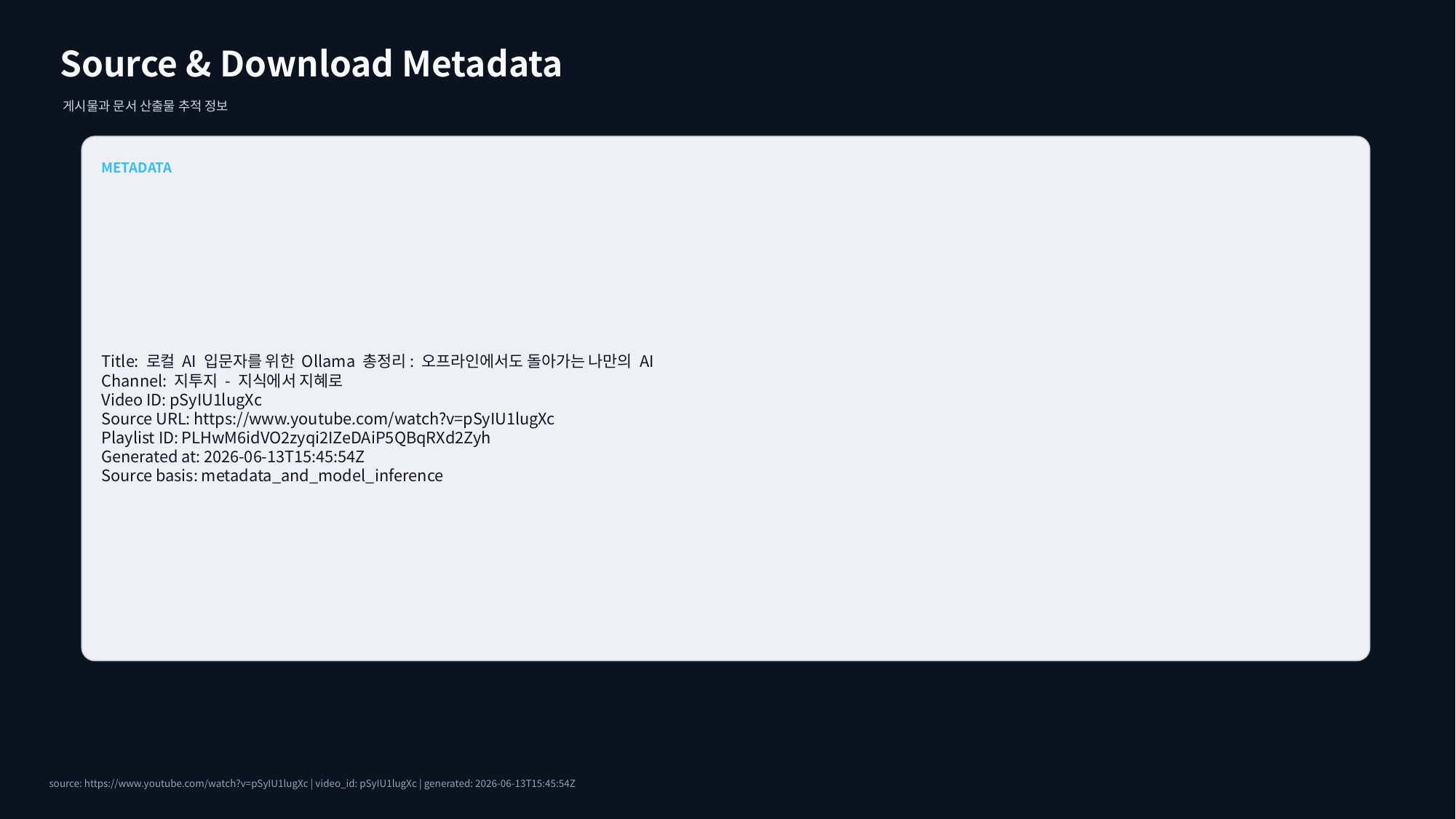

Source & Download Metadata
게시물과 문서 산출물 추적 정보

METADATA
Title: 로컬 AI 입문자를 위한 Ollama 총정리: 오프라인에서도 돌아가는 나만의 AI
Channel: 지투지 - 지식에서 지혜로
Video ID: pSyIU1lugXc
Source URL: https://www.youtube.com/watch?v=pSyIU1lugXc
Playlist ID: PLHwM6idVO2zyqi2IZeDAiP5QBqRXd2Zyh
Generated at: 2026-06-13T15:45:54Z
Source basis: metadata_and_model_inference
source: https://www.youtube.com/watch?v=pSyIU1lugXc | video_id: pSyIU1lugXc | generated: 2026-06-13T15:45:54Z